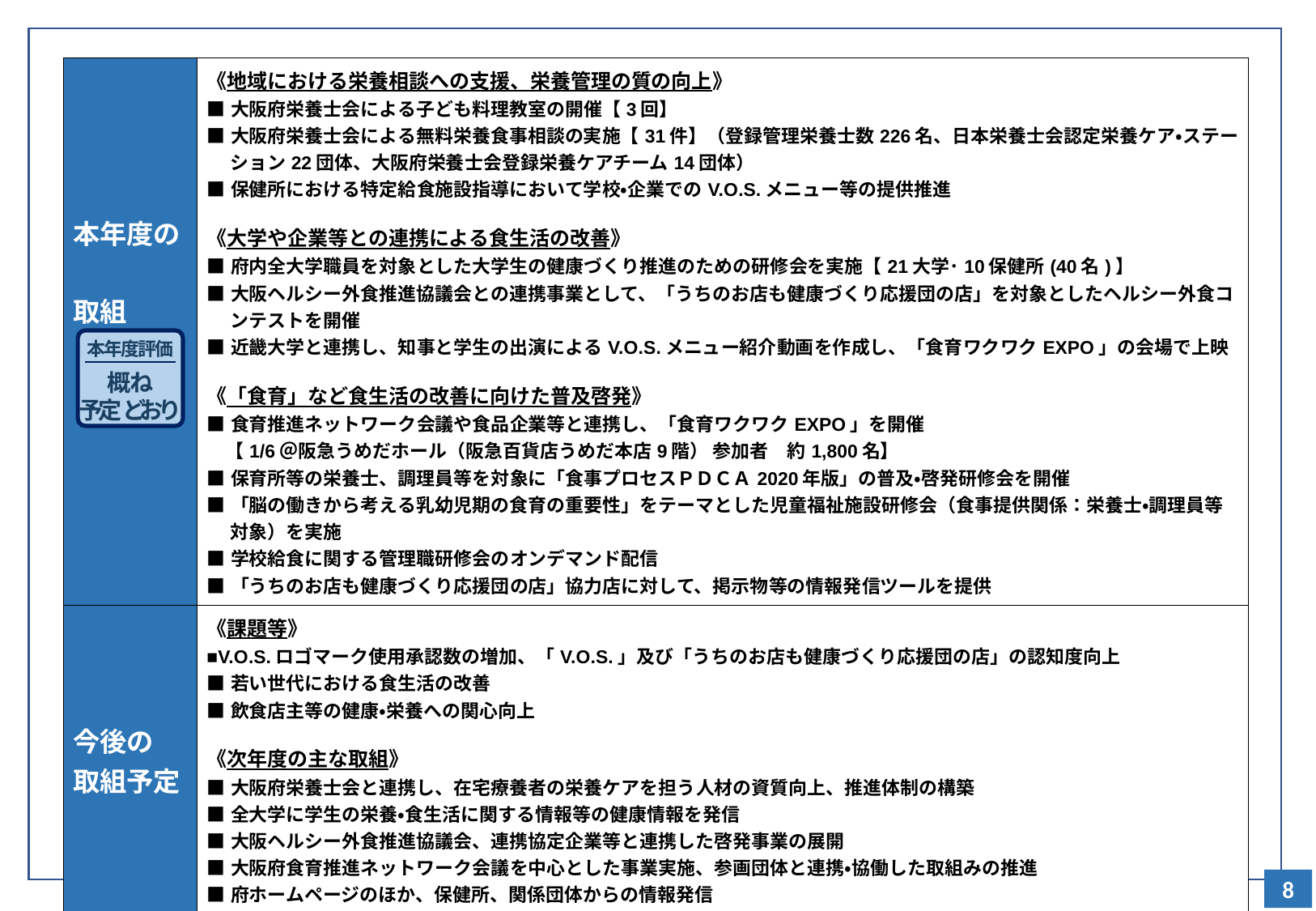

| 本年度の 取組 | 《地域における栄養相談への支援、栄養管理の質の向上》 ■大阪府栄養士会による子ども料理教室の開催【3回】 ■大阪府栄養士会による無料栄養食事相談の実施【31件】（登録管理栄養士数226名、日本栄養士会認定栄養ケア・ステーション22団体、大阪府栄養士会登録栄養ケアチーム14団体） ■保健所における特定給食施設指導において学校・企業でのV.O.S.メニュー等の提供推進 《大学や企業等との連携による食生活の改善》 ■府内全大学職員を対象とした大学生の健康づくり推進のための研修会を実施【21大学･10保健所(40名)】 ■大阪ヘルシー外食推進協議会との連携事業として、「うちのお店も健康づくり応援団の店」を対象としたヘルシー外食コンテストを開催 ■近畿大学と連携し、知事と学生の出演によるV.O.S.メニュー紹介動画を作成し、「食育ワクワクEXPO」の会場で上映 《「食育」など食生活の改善に向けた普及啓発》 ■食育推進ネットワーク会議や食品企業等と連携し、「食育ワクワクEXPO」を開催 　【1/6＠阪急うめだホール（阪急百貨店うめだ本店9階） 参加者　約1,800名】 ■保育所等の栄養士、調理員等を対象に「食事プロセスＰＤＣＡ2020年版」の普及・啓発研修会を開催 ■「脳の働きから考える乳幼児期の食育の重要性」をテーマとした児童福祉施設研修会（食事提供関係：栄養士・調理員等対象）を実施 ■学校給食に関する管理職研修会のオンデマンド配信 ■「うちのお店も健康づくり応援団の店」協力店に対して、掲示物等の情報発信ツールを提供 |
| --- | --- |
| 今後の 取組予定 | 《課題等》 ■V.O.S.ロゴマーク使用承認数の増加、「V.O.S.」及び「うちのお店も健康づくり応援団の店」の認知度向上 ■若い世代における食生活の改善 ■飲食店主等の健康・栄養への関心向上 《次年度の主な取組》 ■大阪府栄養士会と連携し、在宅療養者の栄養ケアを担う人材の資質向上、推進体制の構築 ■全大学に学生の栄養・食生活に関する情報等の健康情報を発信 ■大阪ヘルシー外食推進協議会、連携協定企業等と連携した啓発事業の展開 ■大阪府食育推進ネットワーク会議を中心とした事業実施、参画団体と連携・協働した取組みの推進 ■府ホームページのほか、保健所、関係団体からの情報発信 |
| 最終予算（案） （主要事業） | 健康・栄養対策費（12,624千円）、健康キャンパス・プロジェクト事業（2,460千円） |
本年度評価

概ね
予定どおり
8